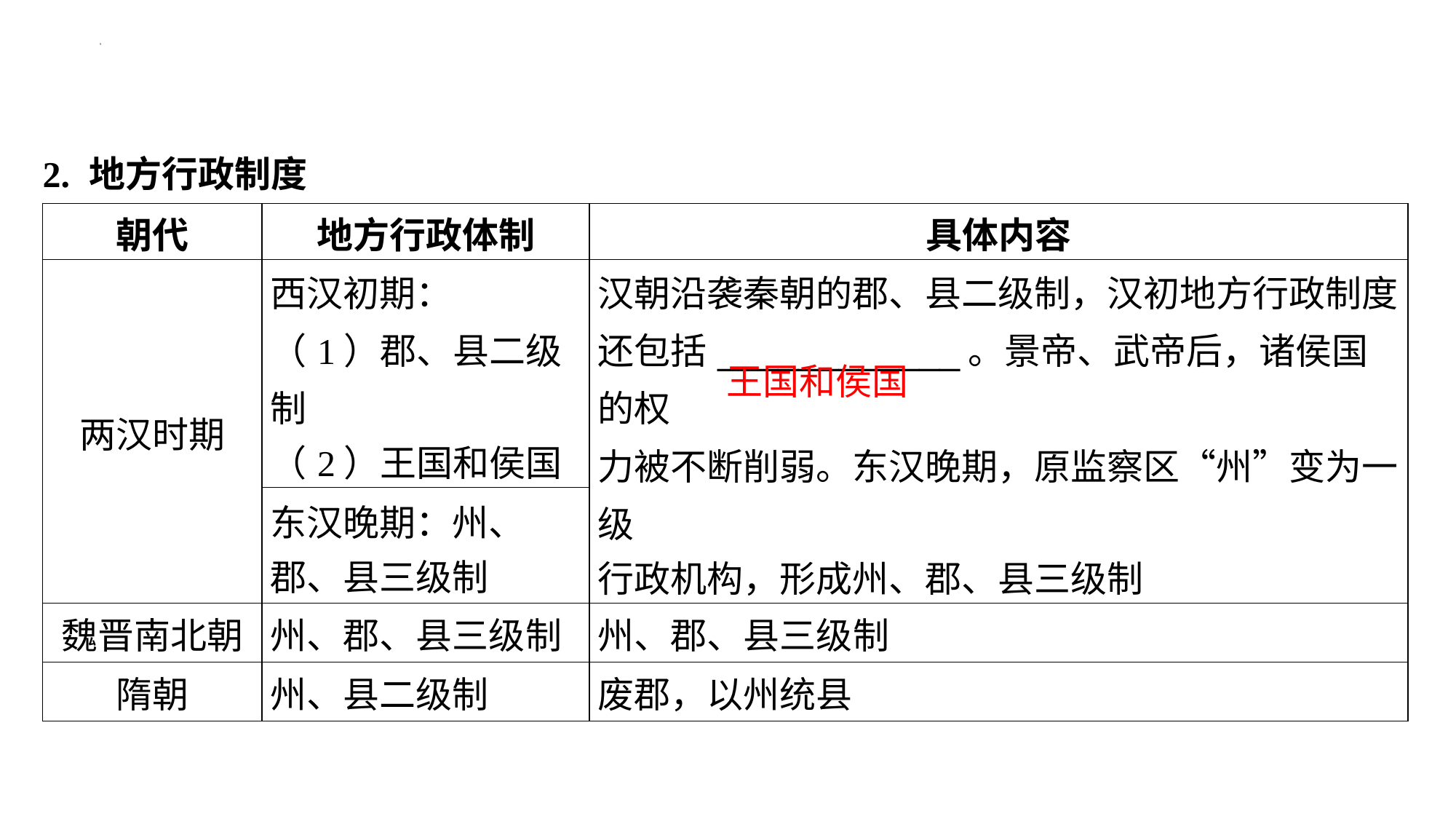

2. 地方行政制度
| 朝代 | 地方行政体制 | 具体内容 |
| --- | --- | --- |
| 两汉时期 | 西汉初期： （1）郡、县二级制 （2）王国和侯国 | 汉朝沿袭秦朝的郡、县二级制，汉初地方行政制度 还包括\_\_\_\_\_\_\_\_\_\_\_\_。景帝、武帝后，诸侯国的权 力被不断削弱。东汉晚期，原监察区“州”变为一级 行政机构，形成州、郡、县三级制 |
|  | 东汉晚期：州、 郡、县三级制 |  |
| 魏晋南北朝 | 州、郡、县三级制 | 州、郡、县三级制 |
| 隋朝 | 州、县二级制 | 废郡，以州统县 |
王国和侯国